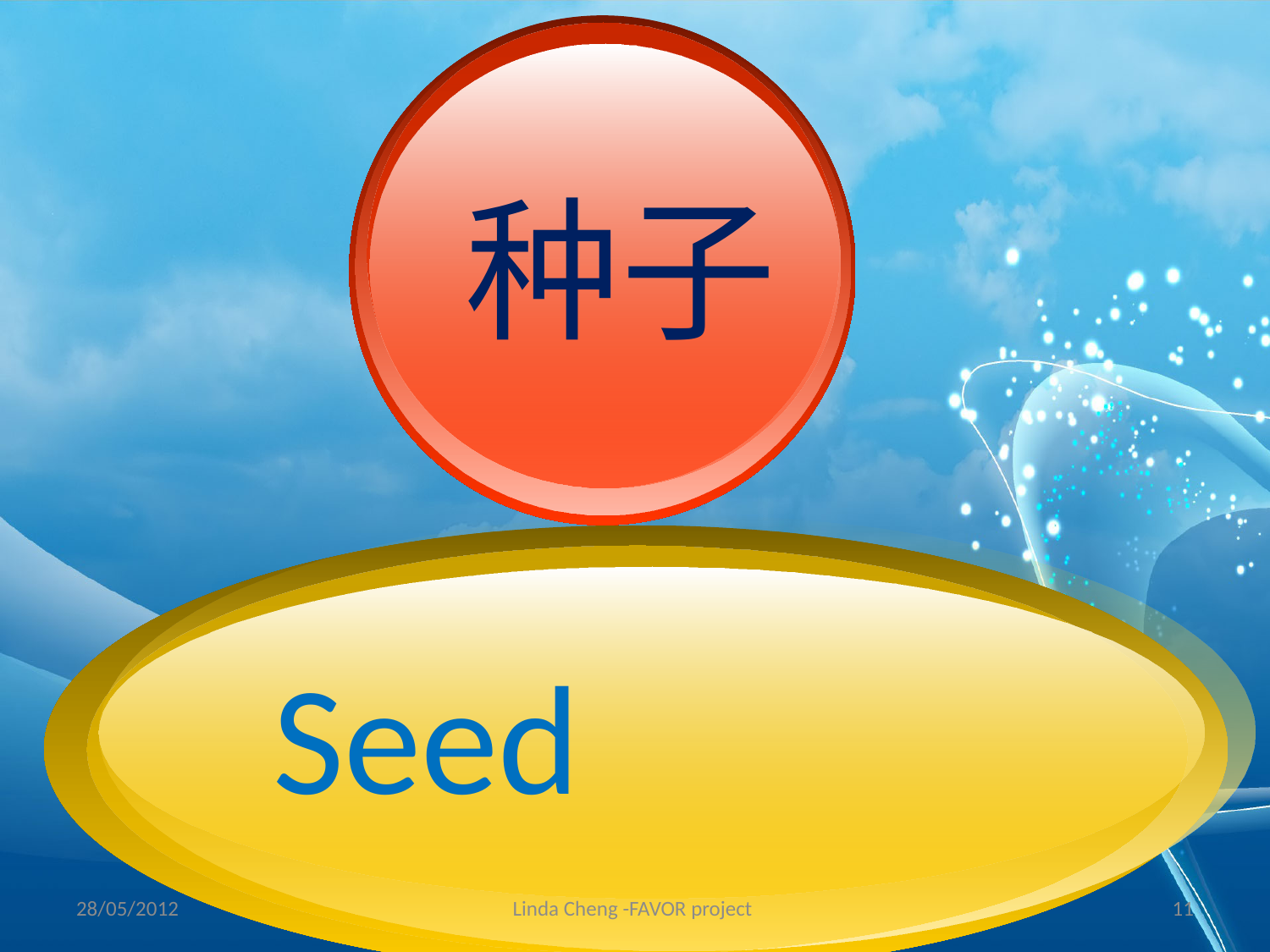

种子

Seed
28/05/2012
Linda Cheng -FAVOR project
11